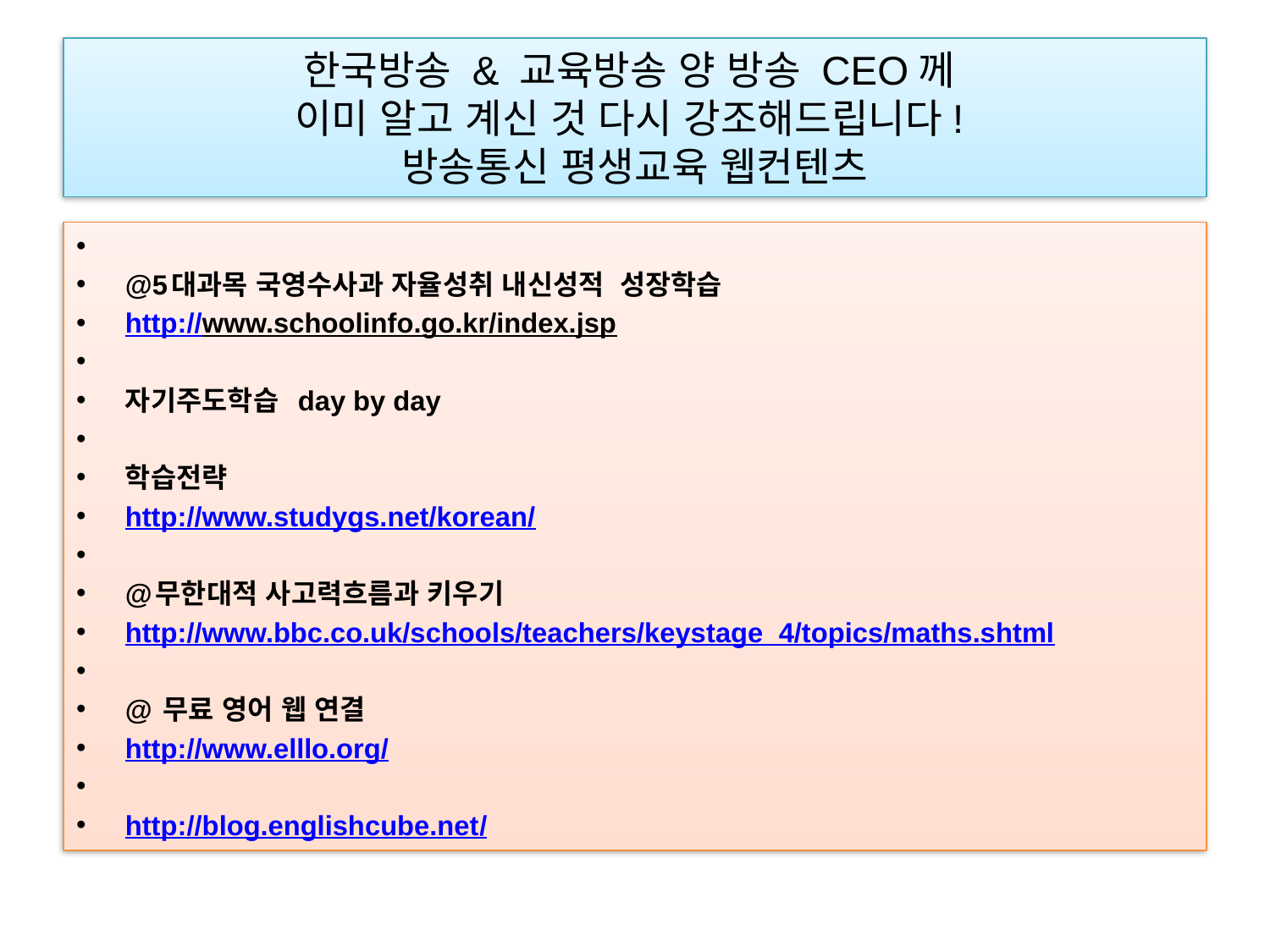

# 한국방송 & 교육방송 양 방송 CEO께 이미 알고 계신 것 다시 강조해드립니다! 방송통신 평생교육 웹컨텐츠

@5대과목 국영수사과 자율성취 내신성적  성장학습
http://www.schoolinfo.go.kr/index.jsp

자기주도학습  day by day

학습전략
http://www.studygs.net/korean/

@무한대적 사고력흐름과 키우기
http://www.bbc.co.uk/schools/teachers/keystage_4/topics/maths.shtml

@ 무료 영어 웹 연결
http://www.elllo.org/

http://blog.englishcube.net/